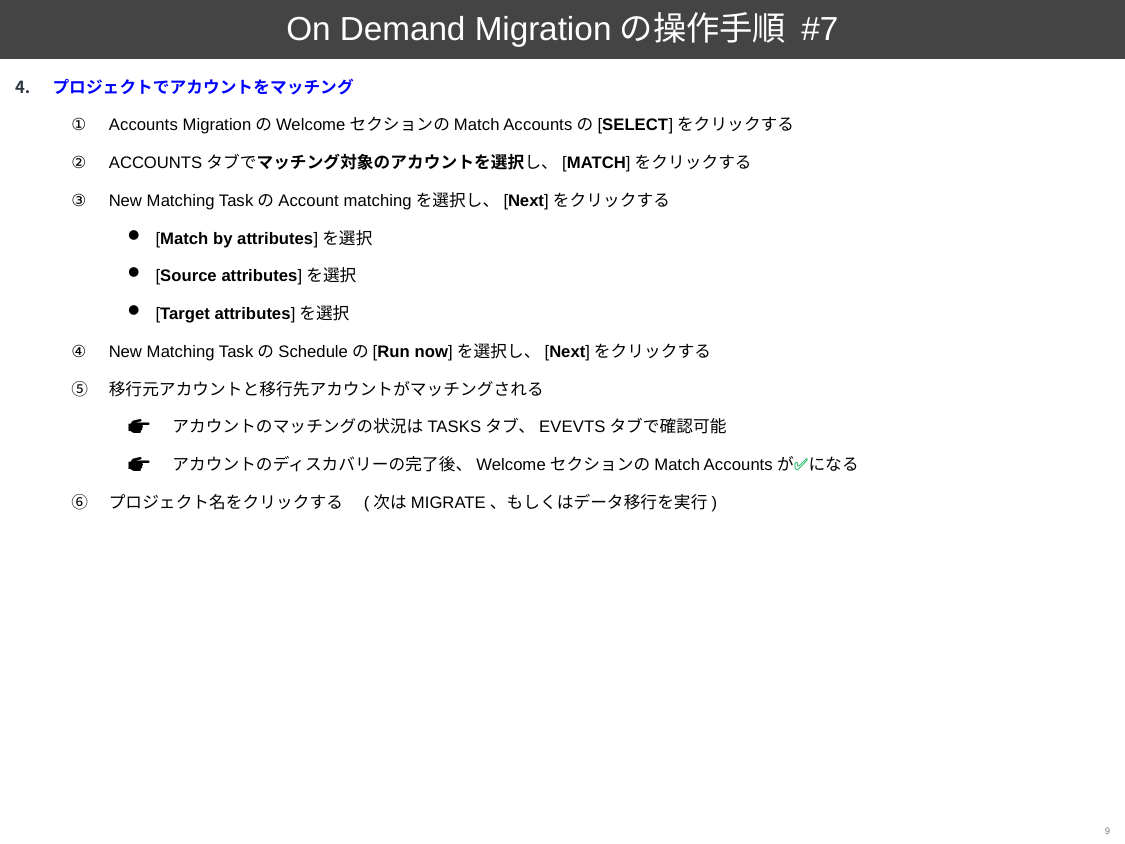

# On Demand Migrationの操作手順 #7
プロジェクトでアカウントをマッチング
Accounts MigrationのWelcomeセクションのMatch Accountsの[SELECT]をクリックする
ACCOUNTSタブでマッチング対象のアカウントを選択し、[MATCH]をクリックする
New Matching TaskのAccount matchingを選択し、[Next]をクリックする
[Match by attributes]を選択
[Source attributes]を選択
[Target attributes]を選択
New Matching TaskのScheduleの[Run now]を選択し、[Next]をクリックする
移行元アカウントと移行先アカウントがマッチングされる
　アカウントのマッチングの状況はTASKSタブ、EVEVTSタブで確認可能
　アカウントのディスカバリーの完了後、WelcomeセクションのMatch Accountsが✅になる
プロジェクト名をクリックする　(次はMIGRATE、もしくはデータ移行を実行)